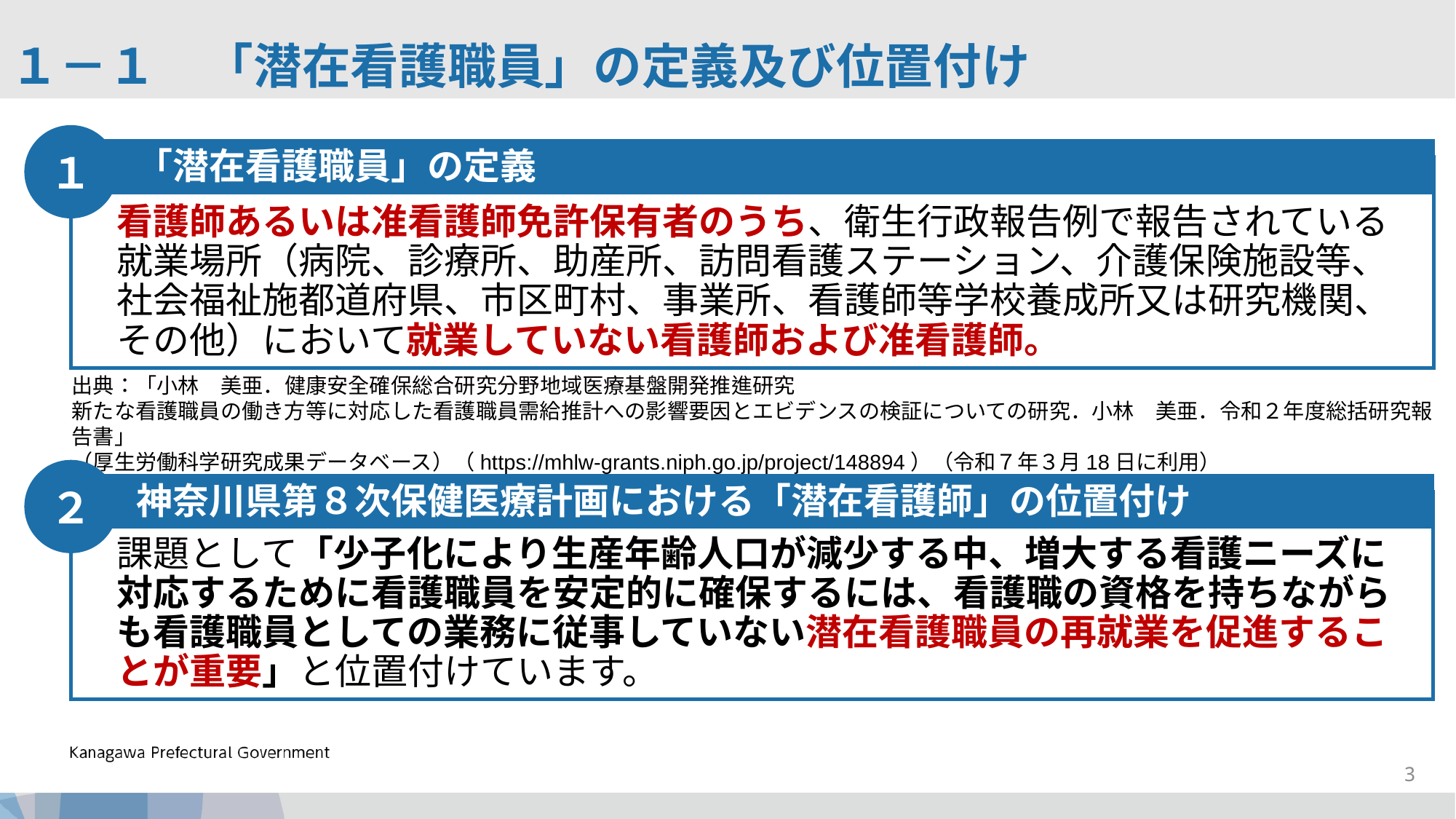

１－１　「潜在看護職員」の定義及び位置付け
１
　「潜在看護職員」の定義

看護師あるいは准看護師免許保有者のうち、衛生行政報告例で報告されている就業場所（病院、診療所、助産所、訪問看護ステーション、介護保険施設等、社会福祉施都道府県、市区町村、事業所、看護師等学校養成所又は研究機関、その他）において就業していない看護師および准看護師。
出典：「小林　美亜．健康安全確保総合研究分野地域医療基盤開発推進研究
新たな看護職員の働き方等に対応した看護職員需給推計への影響要因とエビデンスの検証についての研究．小林　美亜．令和２年度総括研究報告書」
（厚生労働科学研究成果データベース）（https://mhlw-grants.niph.go.jp/project/148894）（令和７年３月18日に利用）
２
　神奈川県第８次保健医療計画における「潜在看護師」の位置付け

課題として「少子化により生産年齢人口が減少する中、増大する看護ニーズに対応するために看護職員を安定的に確保するには、看護職の資格を持ちながらも看護職員としての業務に従事していない潜在看護職員の再就業を促進することが重要」と位置付けています。
3